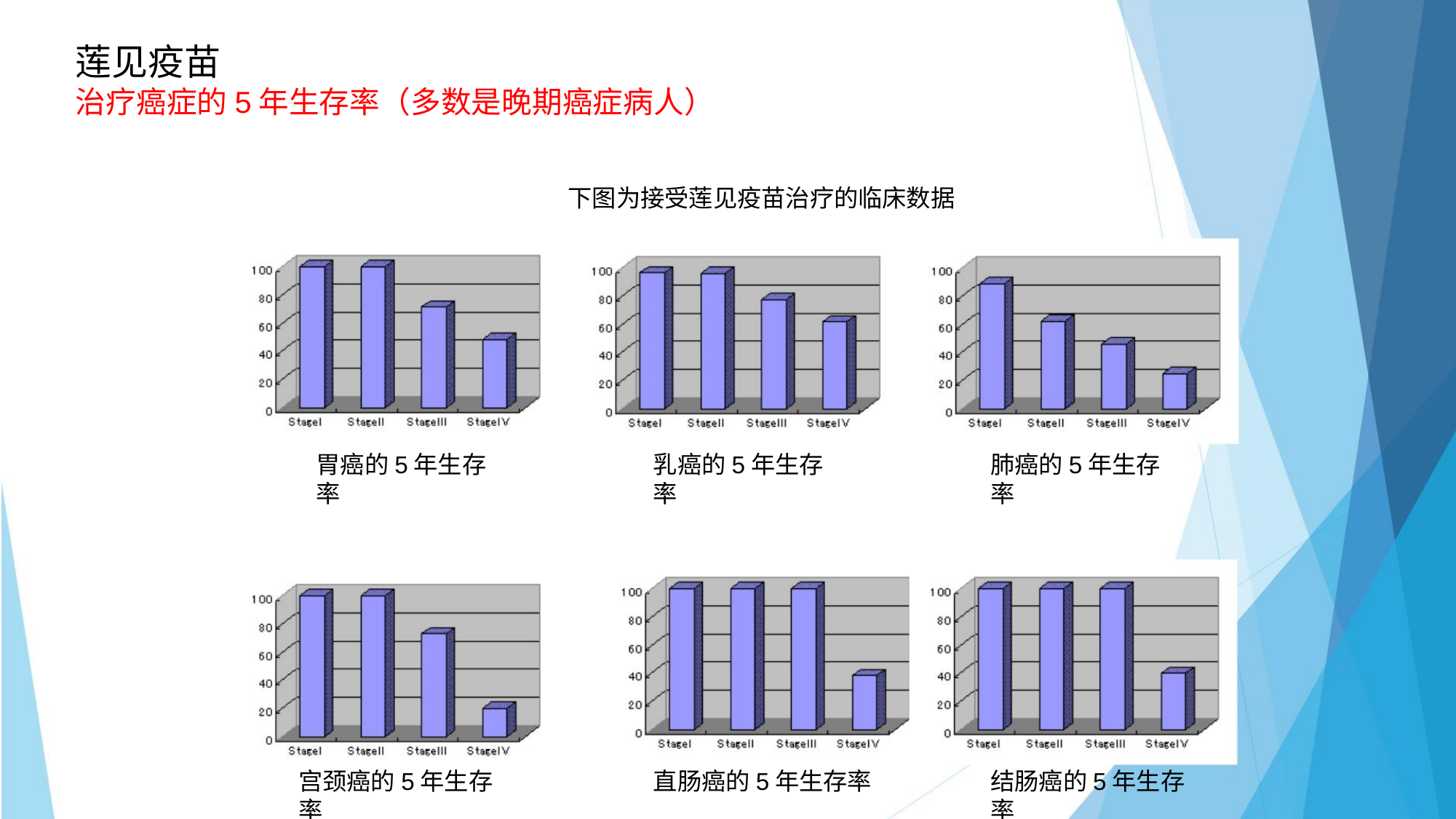

胃癌的5年生存率
乳癌的5年生存率
肺癌的5年生存率
宫颈癌的5年生存率
直肠癌的5年生存率
结肠癌的5年生存率
莲见疫苗
治疗癌症的5年生存率（多数是晚期癌症病人）
下图为接受莲见疫苗治疗的临床数据